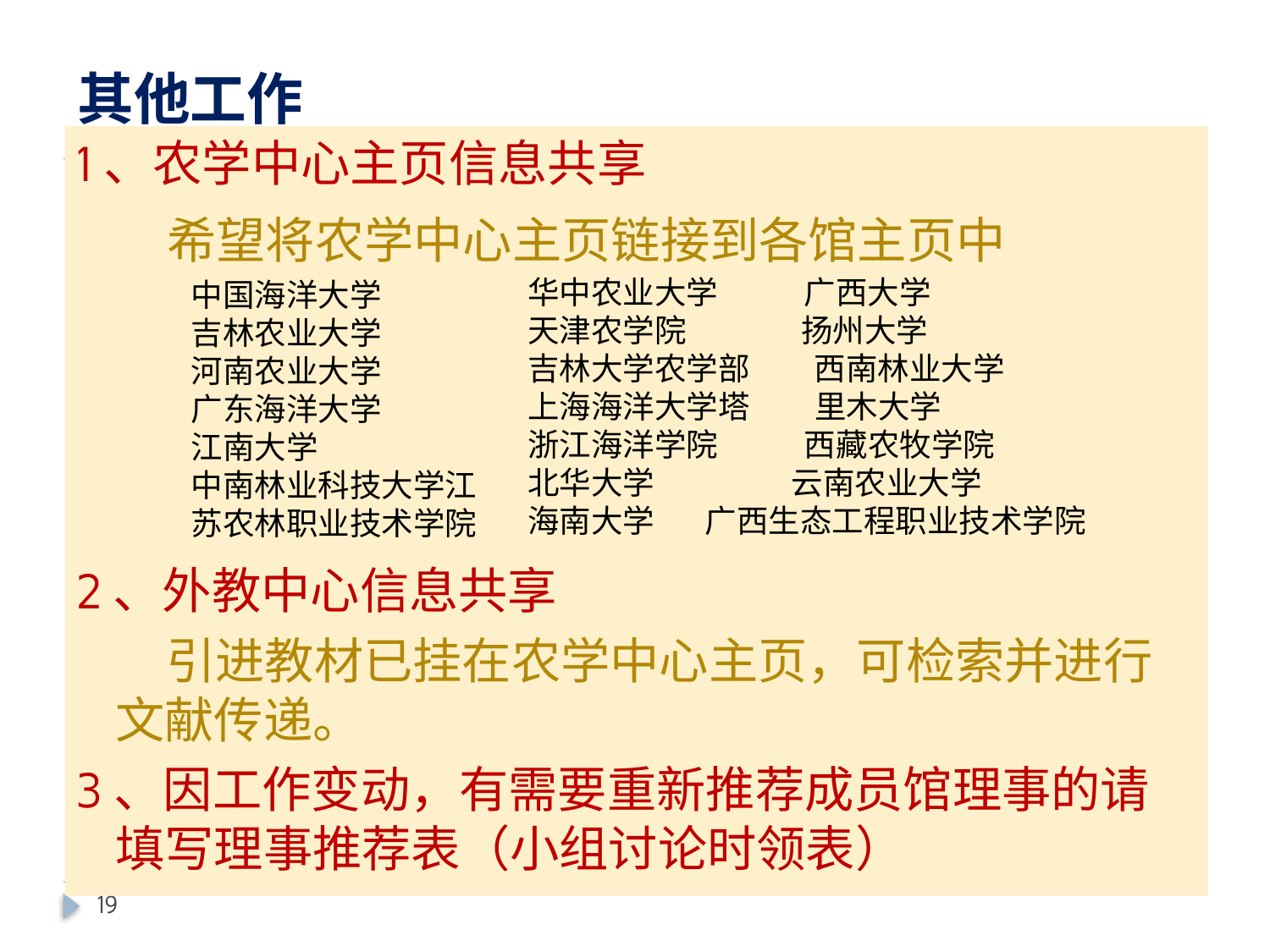

# 其他工作
1、农学中心主页信息共享
      希望将农学中心主页链接到各馆主页中

2、外教中心信息共享
       引进教材已挂在农学中心主页，可检索并进行文献传递。
3、因工作变动，有需要重新推荐成员馆理事的请填写理事推荐表（小组讨论时领表）

中国海洋大学
吉林农业大学
河南农业大学
广东海洋大学
江南大学
中南林业科技大学江苏农林职业技术学院

华中农业大学            广西大学
天津农学院                扬州大学
吉林大学农学部         西南林业大学
上海海洋大学塔         里木大学
浙江海洋学院            西藏农牧学院
北华大学                   云南农业大学
海南大学       广西生态工程职业技术学院

19